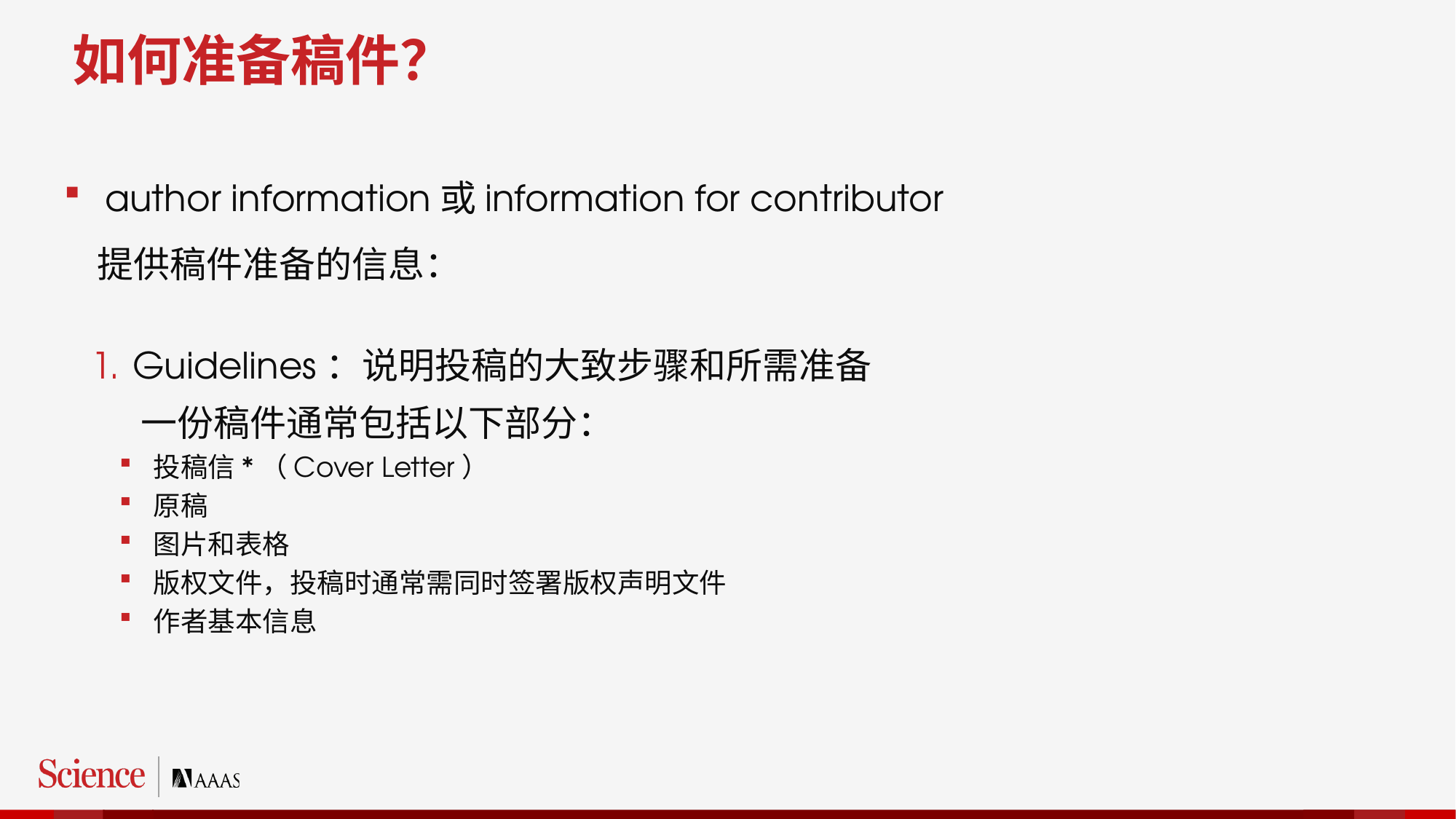

如何准备稿件？
author information或information for contributor
   提供稿件准备的信息：

Guidelines：说明投稿的大致步骤和所需准备
     一份稿件通常包括以下部分：
投稿信*（Cover Letter）
原稿
图片和表格
版权文件，投稿时通常需同时签署版权声明文件
作者基本信息